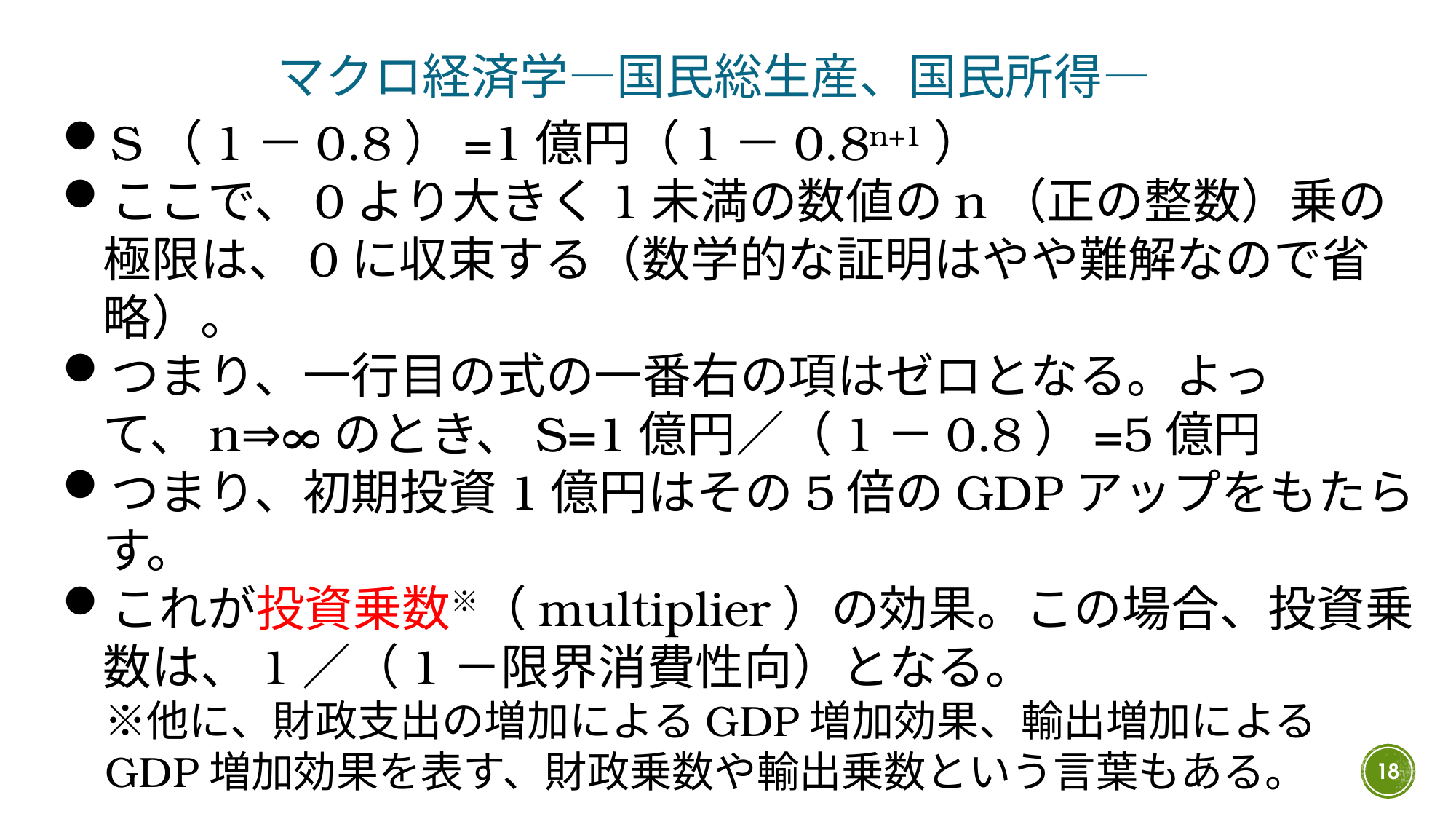

マクロ経済学―国民総生産、国民所得―
S（1－0.8）=1億円（1－0.8n+1）
ここで、0より大きく1未満の数値のn（正の整数）乗の極限は、0に収束する（数学的な証明はやや難解なので省略）。
つまり、一行目の式の一番右の項はゼロとなる。よって、n⇒∞のとき、S=1億円／（1－0.8）=5億円
つまり、初期投資1億円はその5倍のGDPアップをもたらす。
これが投資乗数※（multiplier）の効果。この場合、投資乗数は、1／（1－限界消費性向）となる。
　※他に、財政支出の増加によるGDP増加効果、輸出増加によるGDP増加効果を表す、財政乗数や輸出乗数という言葉もある。
18